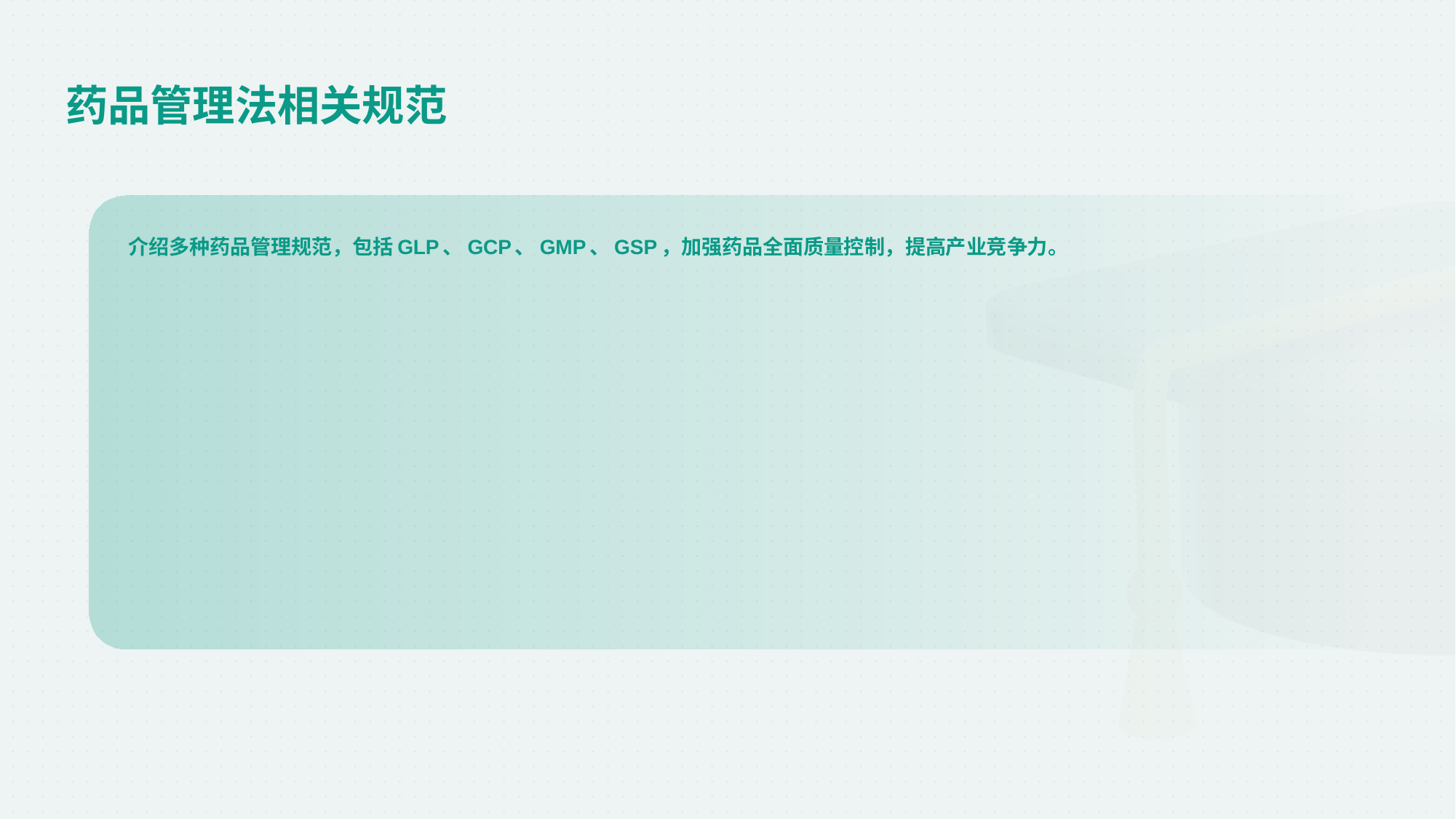

药品管理法相关规范
介绍多种药品管理规范，包括GLP、GCP、GMP、GSP，加强药品全面质量控制，提高产业竞争力。